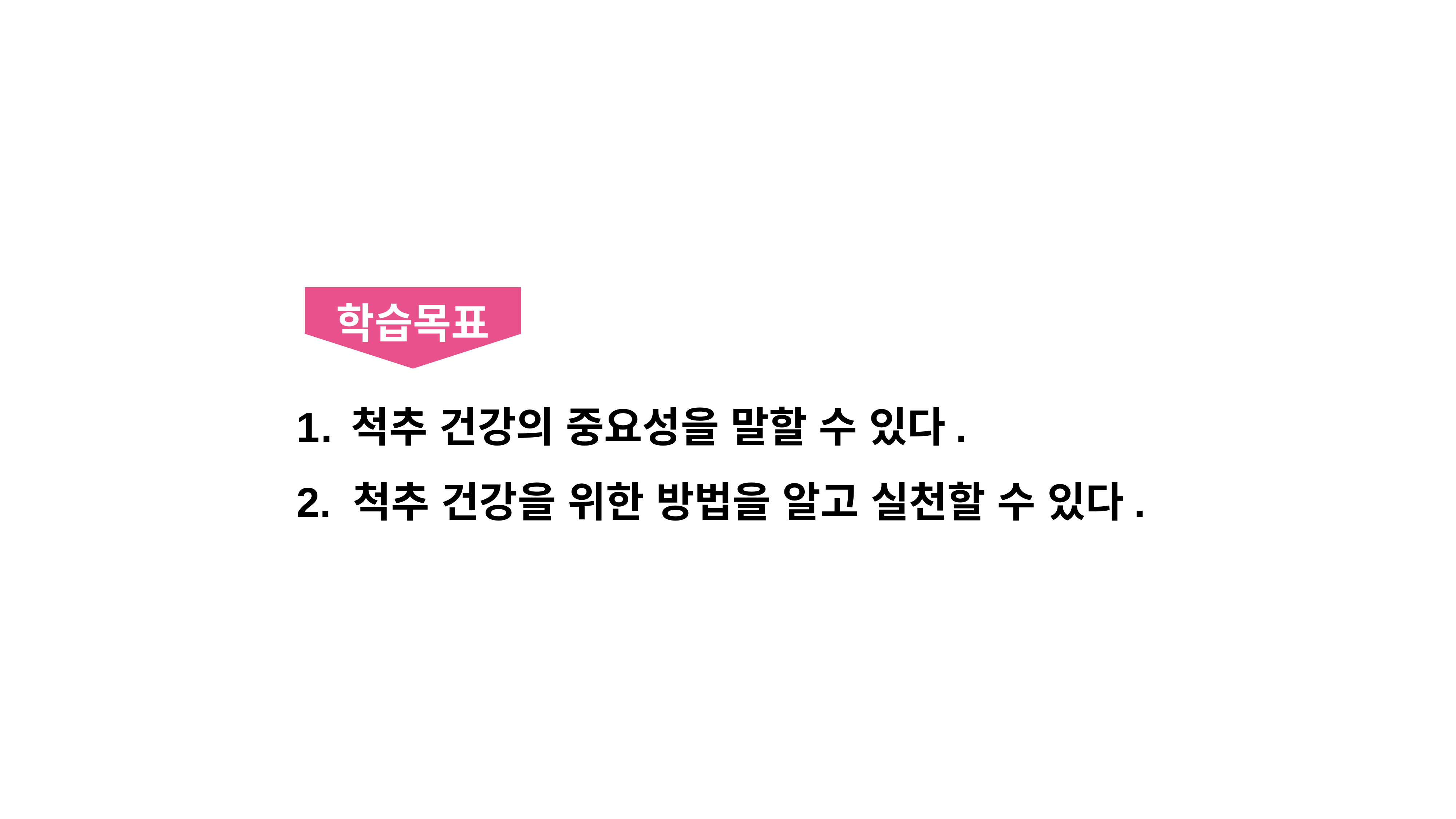

학습목표
척추 건강의 중요성을 말할 수 있다.
2. 척추 건강을 위한 방법을 알고 실천할 수 있다.